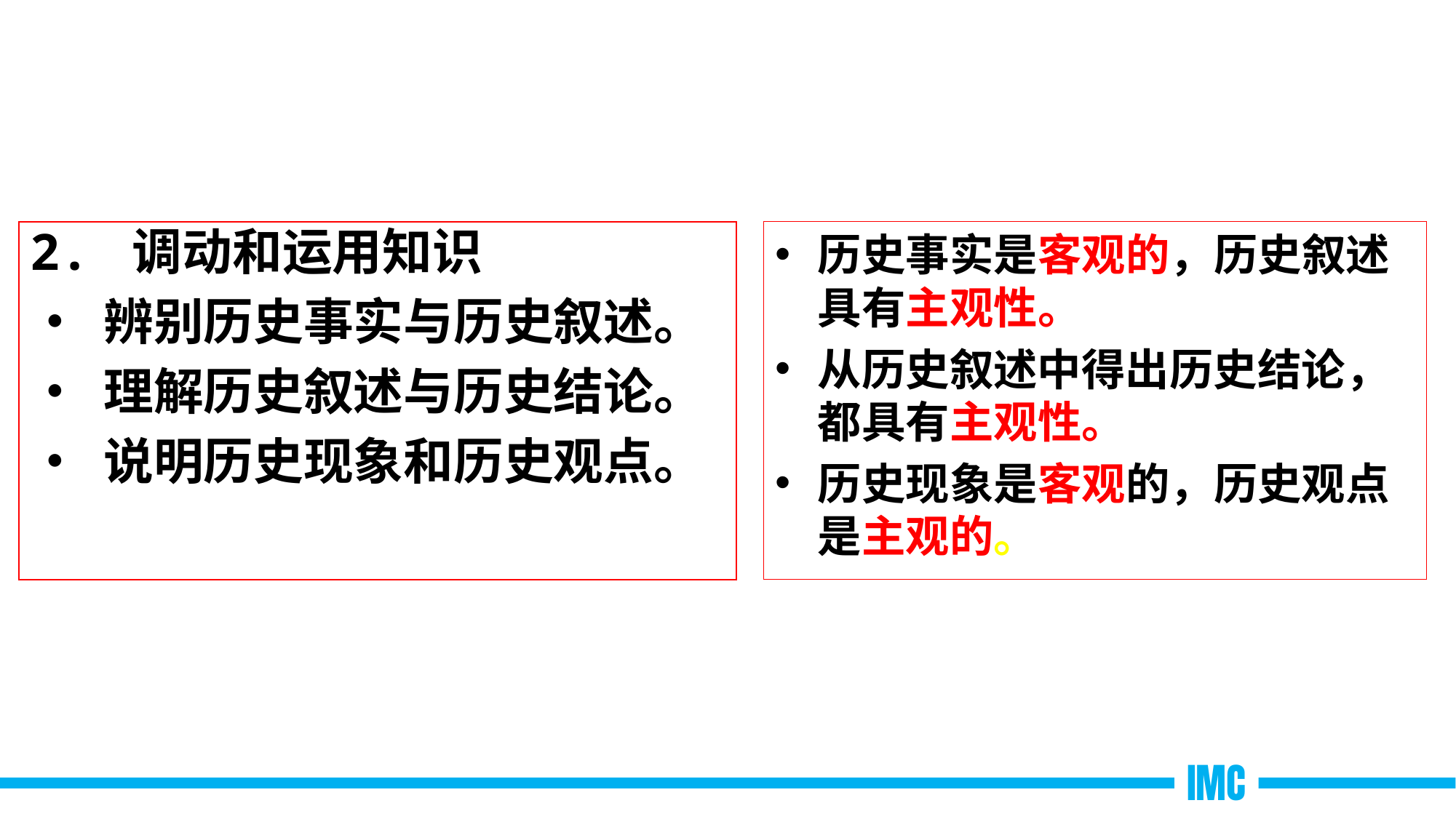

历史事实是客观的，历史叙述具有主观性。
从历史叙述中得出历史结论，都具有主观性。
历史现象是客观的，历史观点是主观的。
2. 调动和运用知识
• 辨别历史事实与历史叙述。
• 理解历史叙述与历史结论。
• 说明历史现象和历史观点。